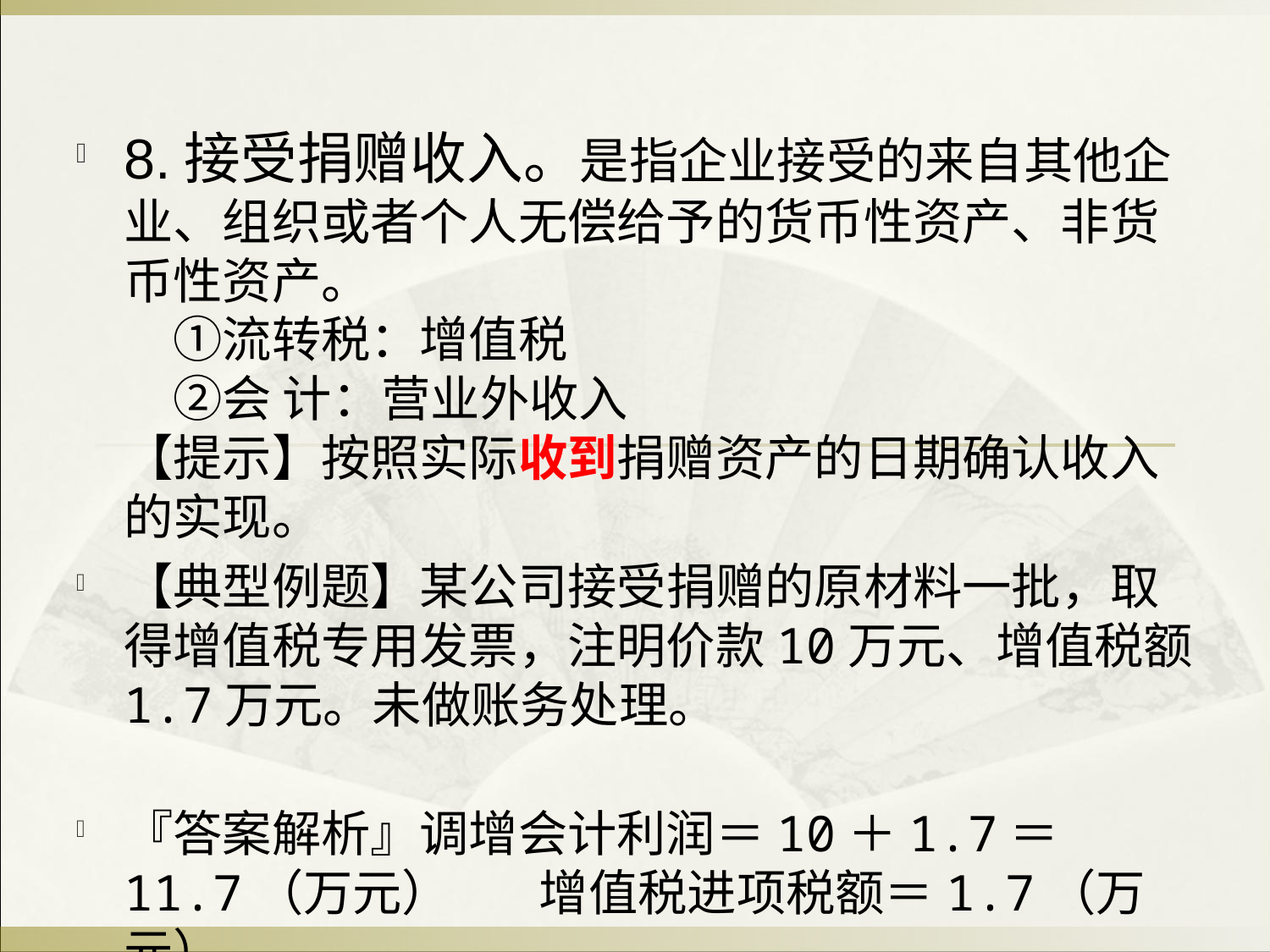

8.接受捐赠收入。是指企业接受的来自其他企业、组织或者个人无偿给予的货币性资产、非货币性资产。
　①流转税：增值税
　②会 计：营业外收入
【提示】按照实际收到捐赠资产的日期确认收入的实现。
【典型例题】某公司接受捐赠的原材料一批，取得增值税专用发票，注明价款10万元、增值税额1.7万元。未做账务处理。
『答案解析』调增会计利润＝10＋1.7＝11.7（万元）        增值税进项税额＝1.7（万元）